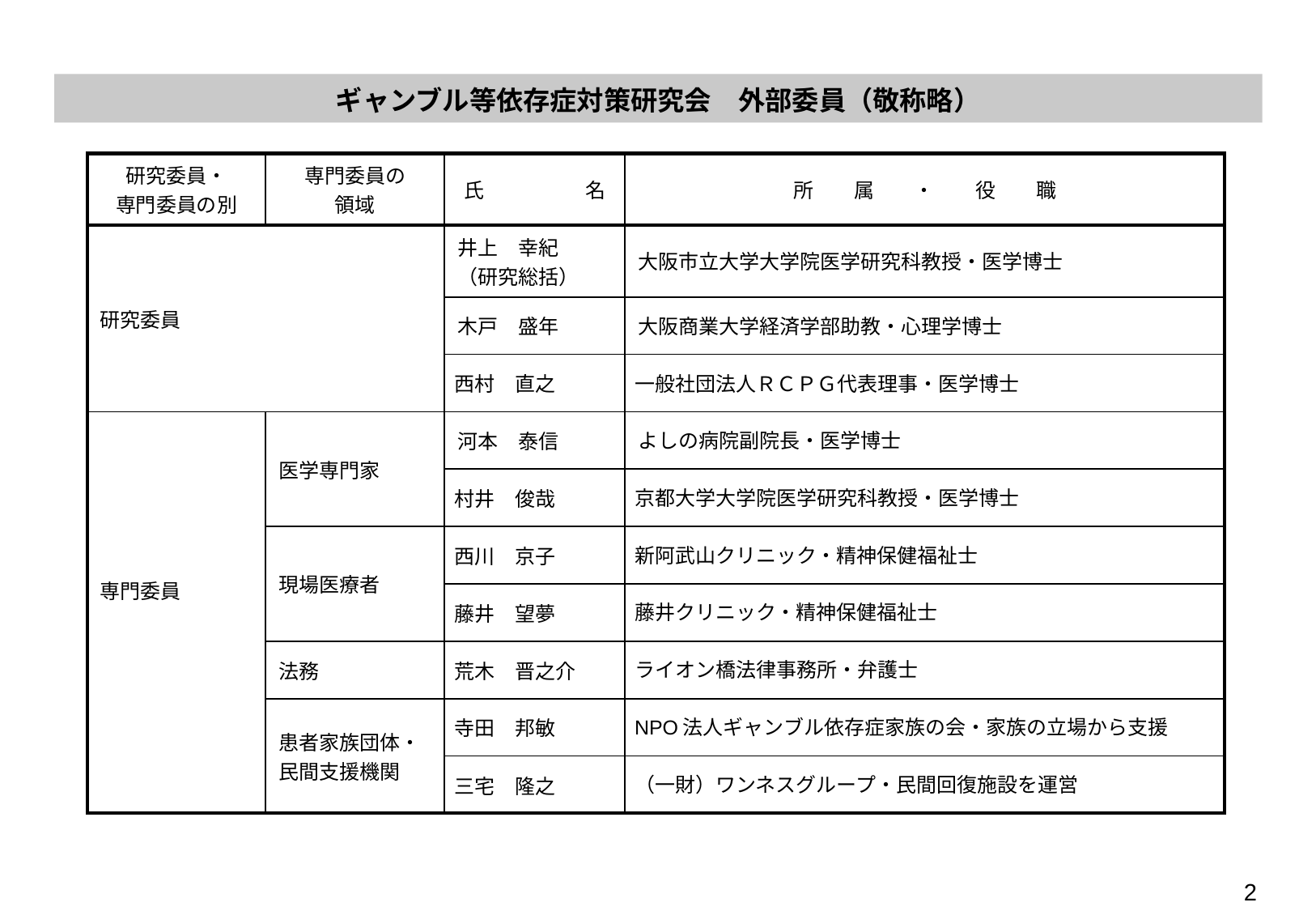

ギャンブル等依存症対策研究会　外部委員（敬称略）
| 研究委員・ 専門委員の別 | 専門委員の 領域 | 氏　　　　　名 | 所　　属　　・　　役　　職 |
| --- | --- | --- | --- |
| 研究委員 |  | 井上　幸紀 （研究総括） | 大阪市立大学大学院医学研究科教授・医学博士 |
|  |  | 木戸　盛年 | 大阪商業大学経済学部助教・心理学博士 |
|  |  | 西村　直之 | 一般社団法人ＲＣＰＧ代表理事・医学博士 |
| 専門委員 | 医学専門家 | 河本　泰信 | よしの病院副院長・医学博士 |
|  |  | 村井　俊哉 | 京都大学大学院医学研究科教授・医学博士 |
|  | 現場医療者 | 西川　京子 | 新阿武山クリニック・精神保健福祉士 |
|  |  | 藤井　望夢 | 藤井クリニック・精神保健福祉士 |
|  | 法務 | 荒木　晋之介 | ライオン橋法律事務所・弁護士 |
|  | 患者家族団体・ 民間支援機関 | 寺田　邦敏 | NPO法人ギャンブル依存症家族の会・家族の立場から支援 |
|  |  | 三宅　隆之 | （一財）ワンネスグループ・民間回復施設を運営 |
2